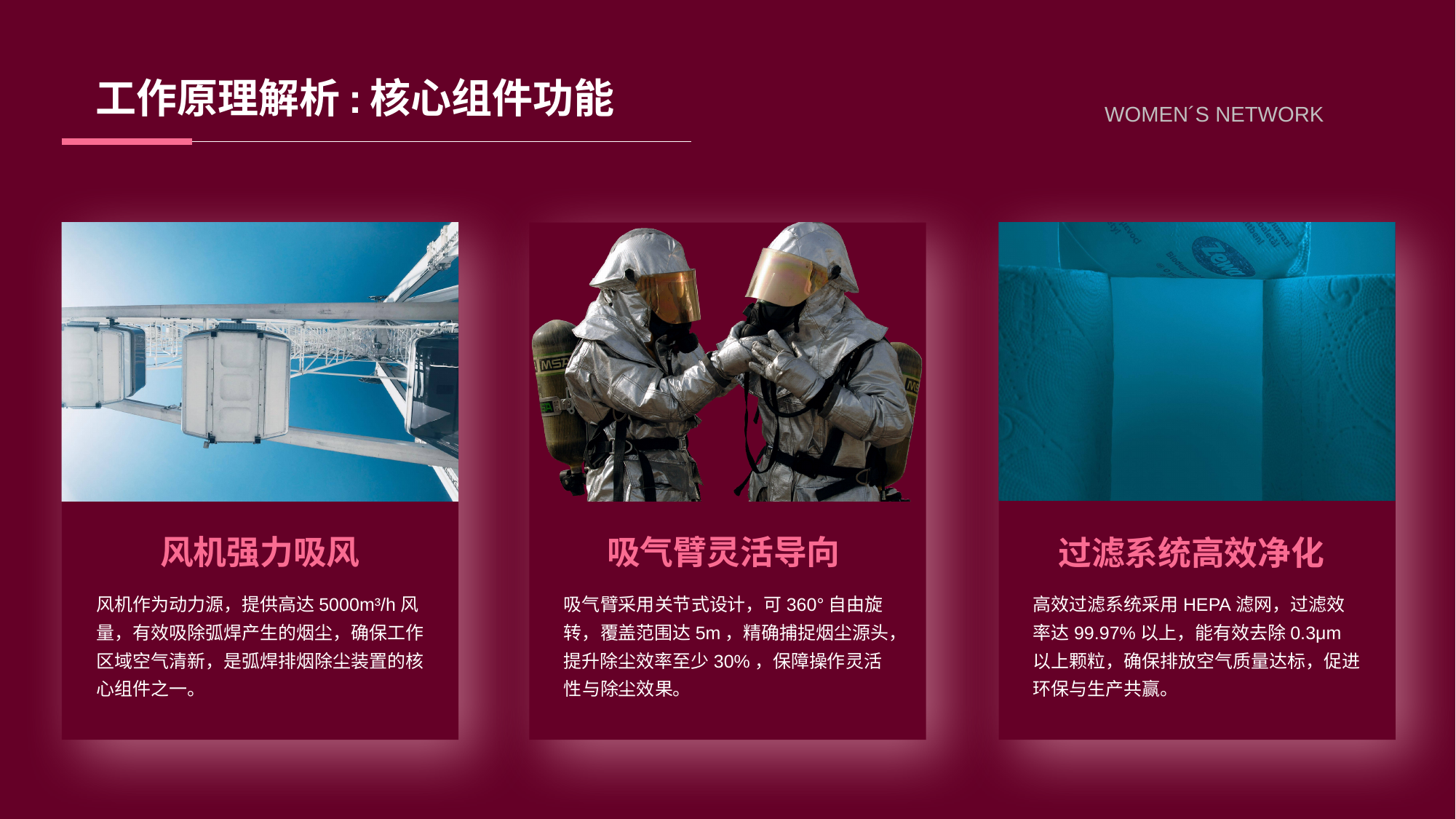

工作原理解析:核心组件功能
WOMEN´S NETWORK

吸气臂灵活导向
过滤系统高效净化
风机强力吸风
风机作为动力源，提供高达5000m³/h风量，有效吸除弧焊产生的烟尘，确保工作区域空气清新，是弧焊排烟除尘装置的核心组件之一。
吸气臂采用关节式设计，可360°自由旋转，覆盖范围达5m，精确捕捉烟尘源头，提升除尘效率至少30%，保障操作灵活性与除尘效果。
高效过滤系统采用HEPA滤网，过滤效率达99.97%以上，能有效去除0.3μm以上颗粒，确保排放空气质量达标，促进环保与生产共赢。